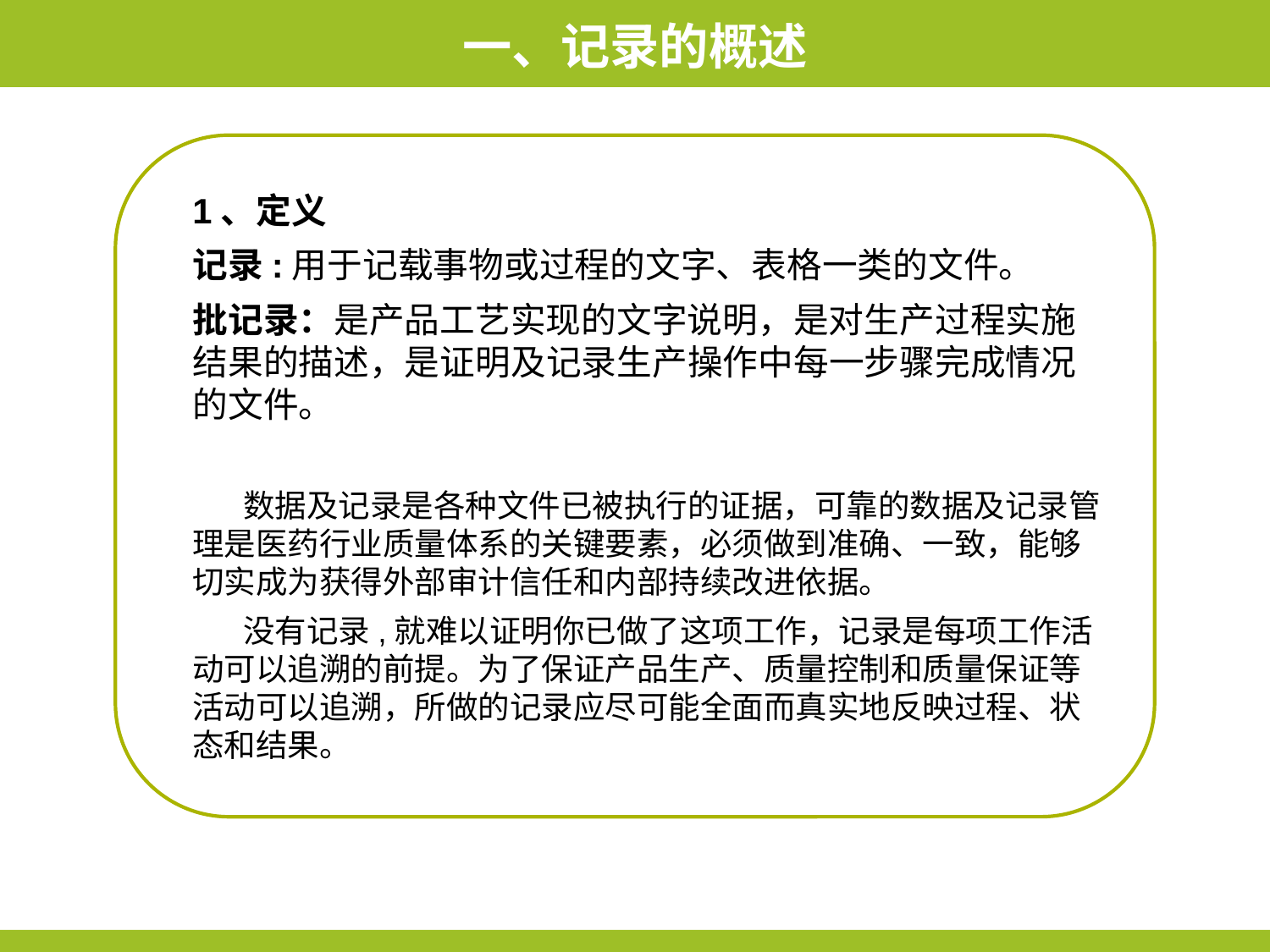

# 一、记录的概述
1、定义
记录:用于记载事物或过程的文字、表格一类的文件。
批记录：是产品工艺实现的文字说明，是对生产过程实施结果的描述，是证明及记录生产操作中每一步骤完成情况的文件。

      数据及记录是各种文件已被执行的证据，可靠的数据及记录管理是医药行业质量体系的关键要素，必须做到准确、一致，能够切实成为获得外部审计信任和内部持续改进依据。
      没有记录,就难以证明你已做了这项工作，记录是每项工作活动可以追溯的前提。为了保证产品生产、质量控制和质量保证等活动可以追溯，所做的记录应尽可能全面而真实地反映过程、状态和结果。